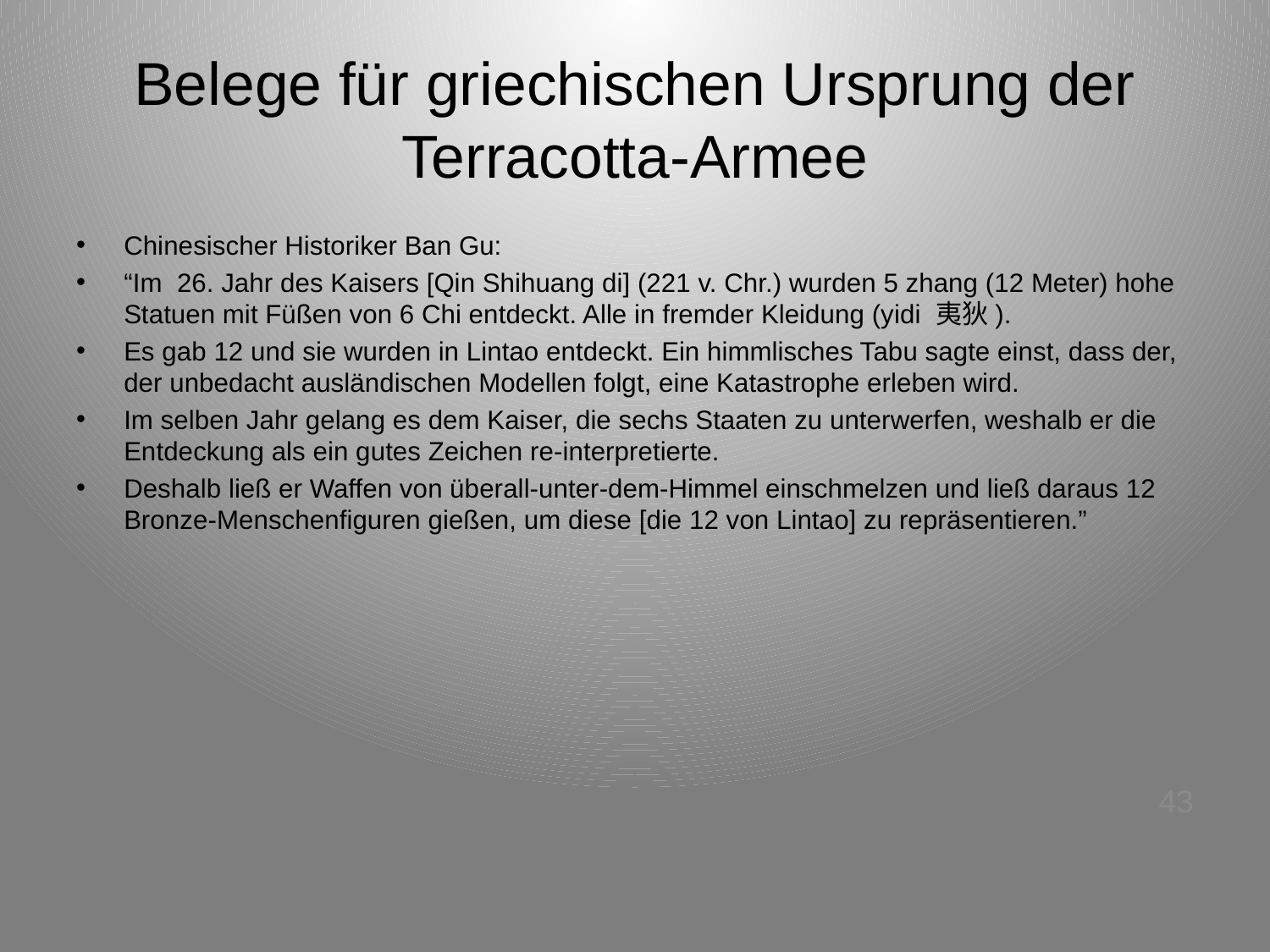

# Belege für griechischen Ursprung der Terracotta-Armee
Chinesischer Historiker Ban Gu:
“Im  26. Jahr des Kaisers [Qin Shihuang di] (221 v. Chr.) wurden 5 zhang (12 Meter) hohe Statuen mit Füßen von 6 Chi entdeckt. Alle in fremder Kleidung (yidi 夷狄).
Es gab 12 und sie wurden in Lintao entdeckt. Ein himmlisches Tabu sagte einst, dass der, der unbedacht ausländischen Modellen folgt, eine Katastrophe erleben wird.
Im selben Jahr gelang es dem Kaiser, die sechs Staaten zu unterwerfen, weshalb er die Entdeckung als ein gutes Zeichen re-interpretierte.
Deshalb ließ er Waffen von überall-unter-dem-Himmel einschmelzen und ließ daraus 12 Bronze-Menschenfiguren gießen, um diese [die 12 von Lintao] zu repräsentieren.”
43